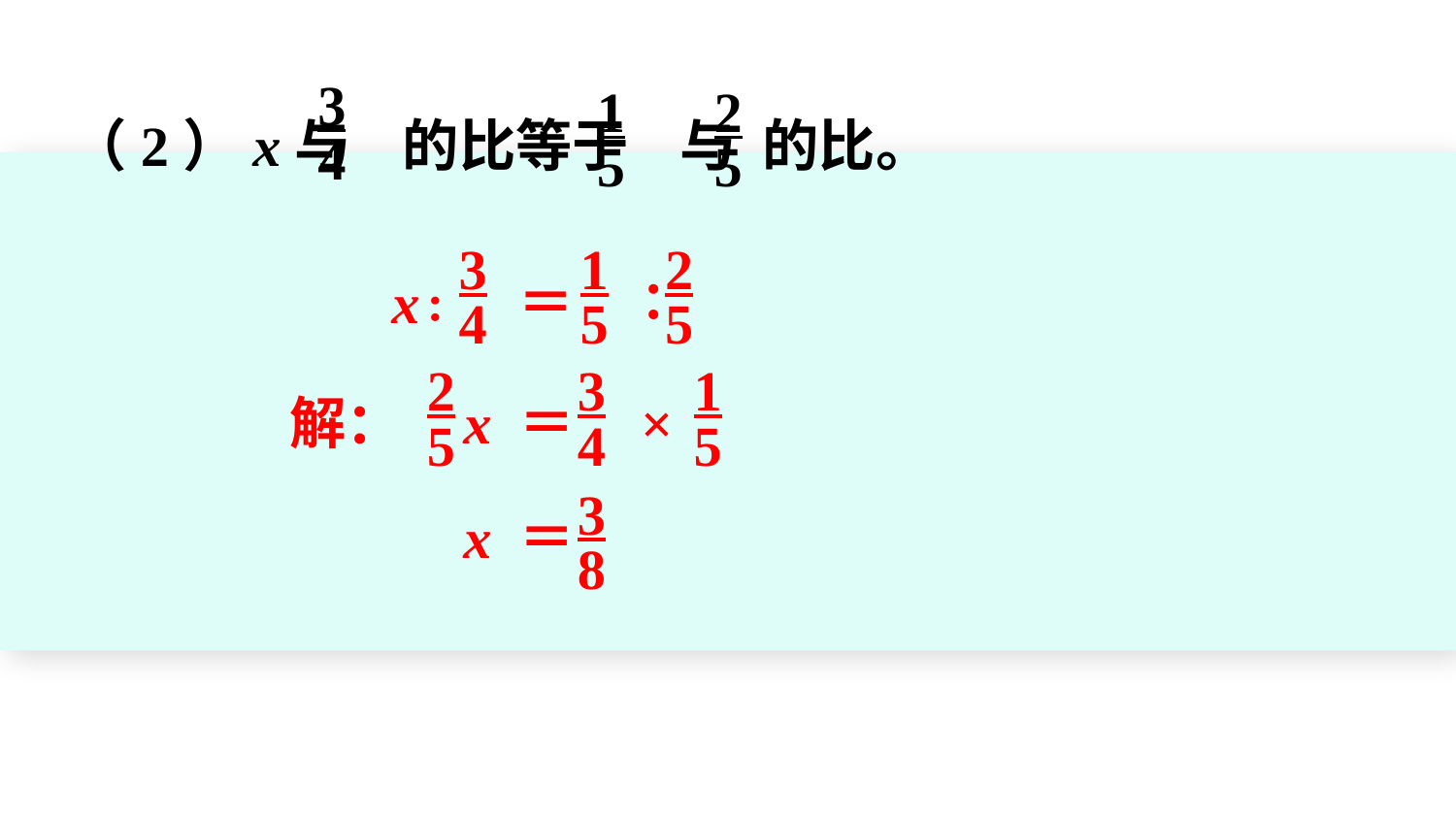

3
4
1
5
2
5
（2）x与    的比等于    与  的比。
3
4
1
5
25
x∶  ＝    ∶
25
3
4
1
5
x ＝    ×
解：
3
8
x ＝